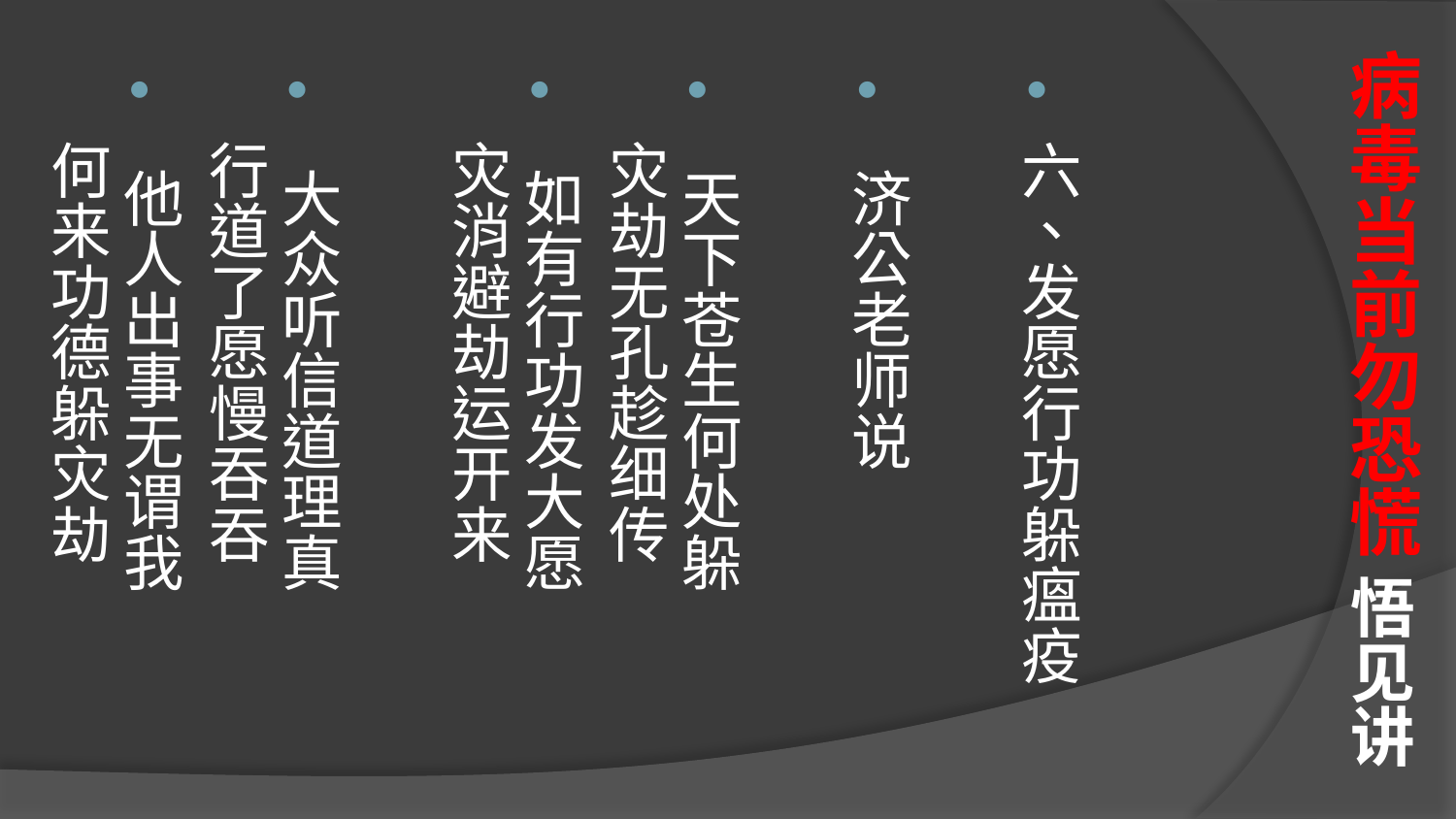

# 病毒当前勿恐慌 悟见讲
六、发愿行功躲瘟疫

 济公老师说

 天下苍生何处躲        灾劫无孔趁细传
 如有行功发大愿         灾消避劫运开来

 大众听信道理真         行道了愿慢吞吞
 他人出事无谓我        何来功德躲灾劫